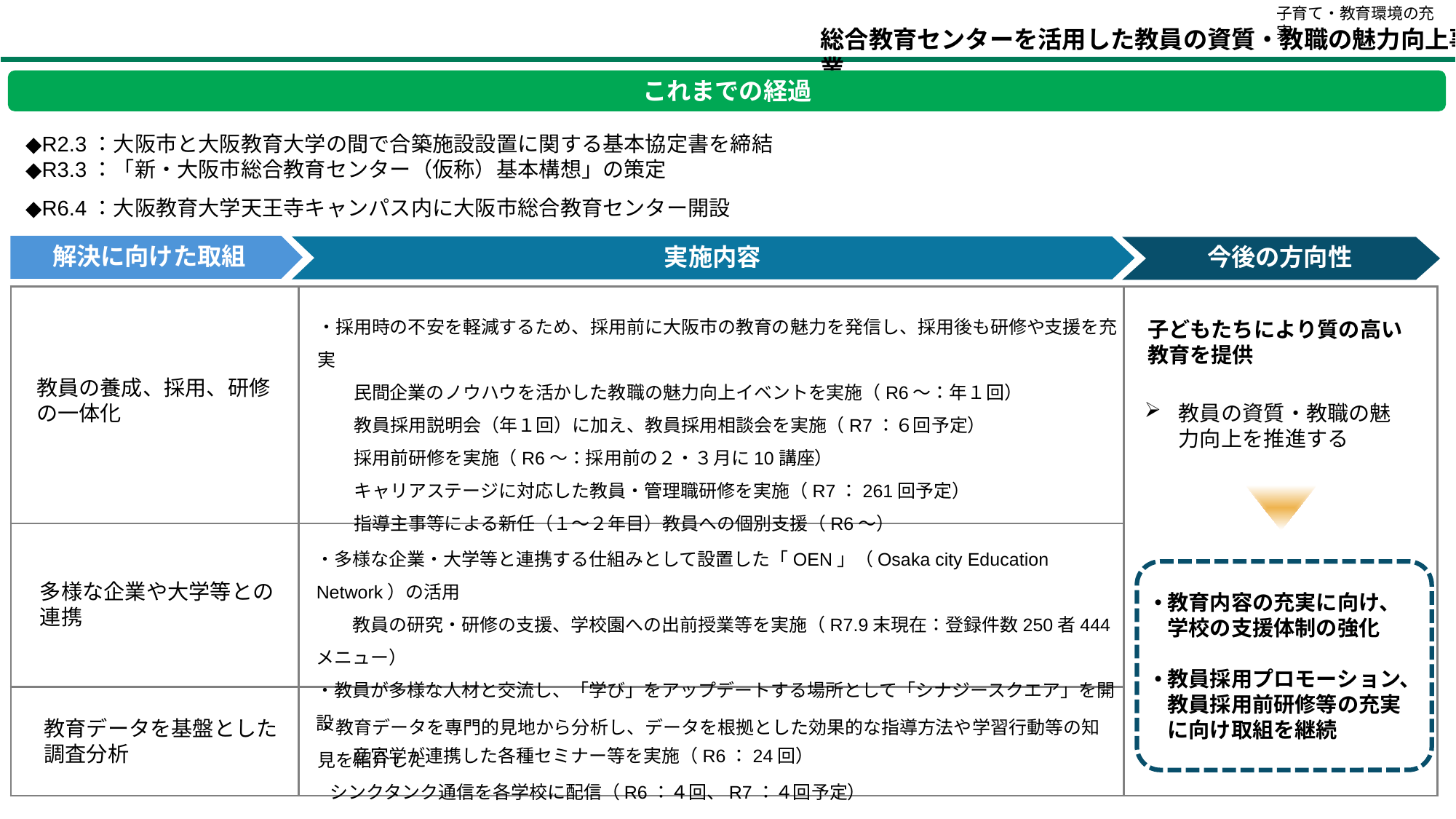

子育て・教育環境の充実
総合教育センターを活用した教員の資質・教職の魅力向上事業

これまでの経過
◆R2.3：大阪市と大阪教育大学の間で合築施設設置に関する基本協定書を締結
◆R3.3：「新・大阪市総合教育センター（仮称）基本構想」の策定
◆R6.4：大阪教育大学天王寺キャンパス内に大阪市総合教育センター開設

解決に向けた取組

今後の方向性
実施内容

|  |  |  |
| --- | --- | --- |
|  |  |  |
|  |  |  |
・採用時の不安を軽減するため、採用前に大阪市の教育の魅力を発信し、採用後も研修や支援を充実
　　民間企業のノウハウを活かした教職の魅力向上イベントを実施（R6～：年１回）
　　教員採用説明会（年１回）に加え、教員採用相談会を実施（R7：６回予定）
　　採用前研修を実施（R6～：採用前の２・３月に10講座）
　　キャリアステージに対応した教員・管理職研修を実施（R7：261回予定）
　　指導主事等による新任（１～２年目）教員への個別支援（R6～）
子どもたちにより質の高い教育を提供
教員の養成、採用、研修の一体化
教員の資質・教職の魅力向上を推進する

・多様な企業・大学等と連携する仕組みとして設置した「OEN」（Osaka city Education Network）の活用
　　教員の研究・研修の支援、学校園への出前授業等を実施（R7.9末現在：登録件数250者444メニュー）
・教員が多様な人材と交流し、「学び」をアップデートする場所として「シナジースクエア」を開設
　　産官学が連携した各種セミナー等を実施（R6：24回）
教育内容の充実に向け、学校の支援体制の強化

教員採用プロモーション、教員採用前研修等の充実に向け取組を継続
多様な企業や大学等との
連携
・教育データを専門的見地から分析し、データを根拠とした効果的な指導方法や学習行動等の知見を紹介した
  シンクタンク通信を各学校に配信（R6：４回、R7：４回予定）
教育データを基盤とした調査分析